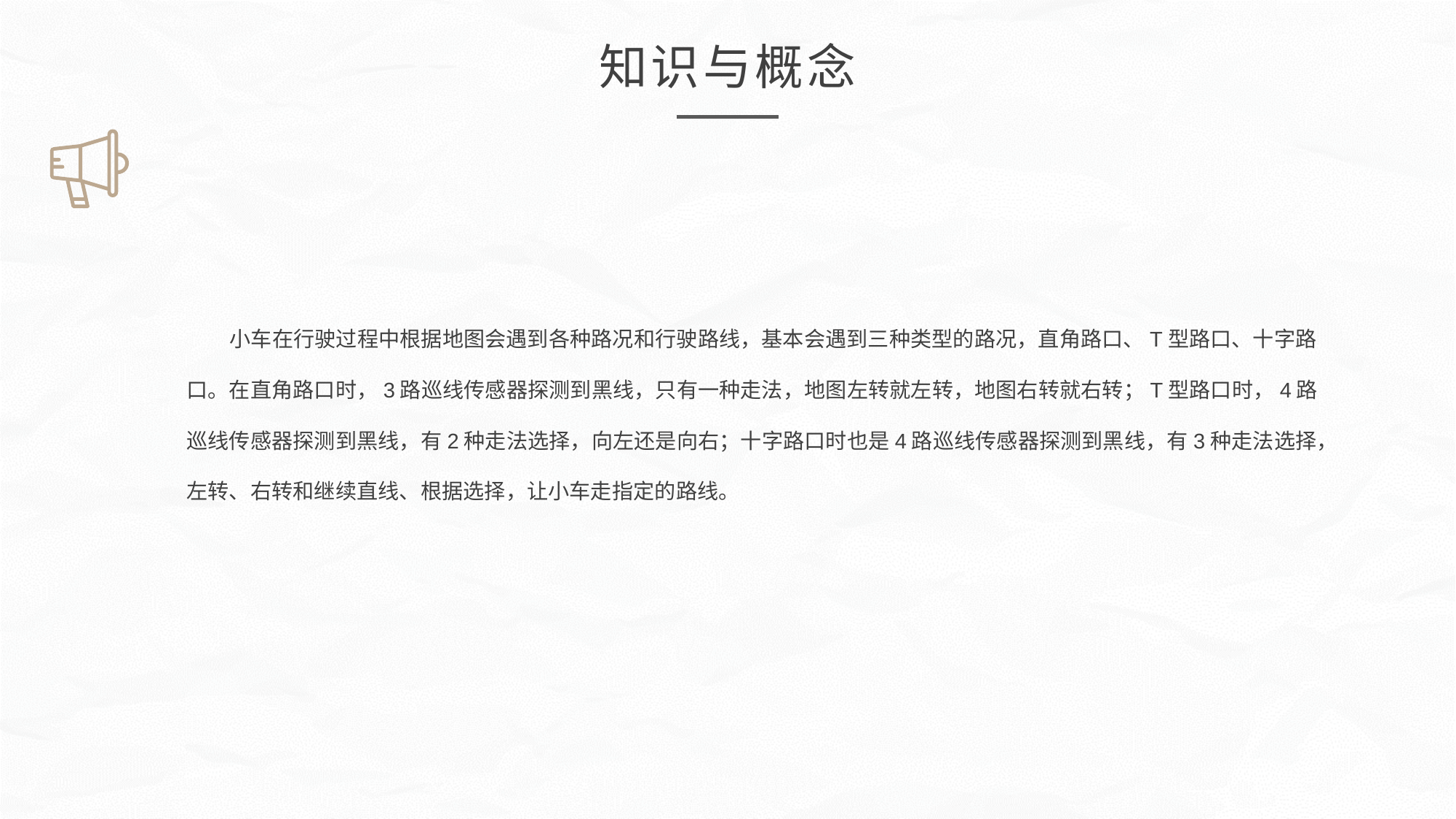

知识与概念

        小车在行驶过程中根据地图会遇到各种路况和行驶路线，基本会遇到三种类型的路况，直角路口、T型路口、十字路口。在直角路口时，3路巡线传感器探测到黑线，只有一种走法，地图左转就左转，地图右转就右转；T型路口时，4路巡线传感器探测到黑线，有2种走法选择，向左还是向右；十字路口时也是4路巡线传感器探测到黑线，有3种走法选择，左转、右转和继续直线、根据选择，让小车走指定的路线。